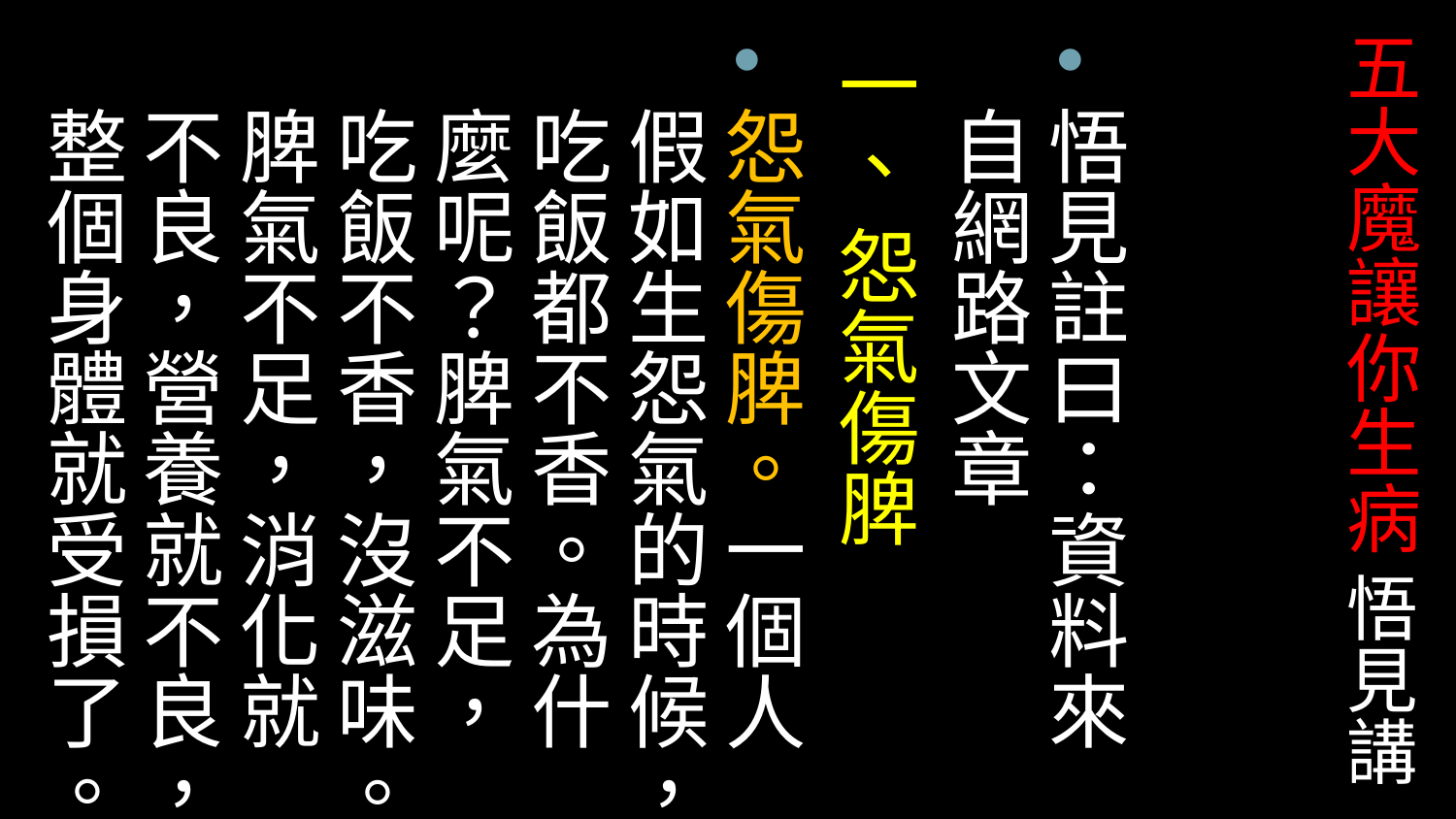

# 五大魔讓你生病 悟見講
悟見註曰：資料來自網路文章
一、 怨氣傷脾
怨氣傷脾。一個人假如生怨氣的時候，吃飯都不香。為什麼呢？脾氣不足，吃飯不香，沒滋味。脾氣不足，消化就不良，營養就不良，整個身體就受損了。